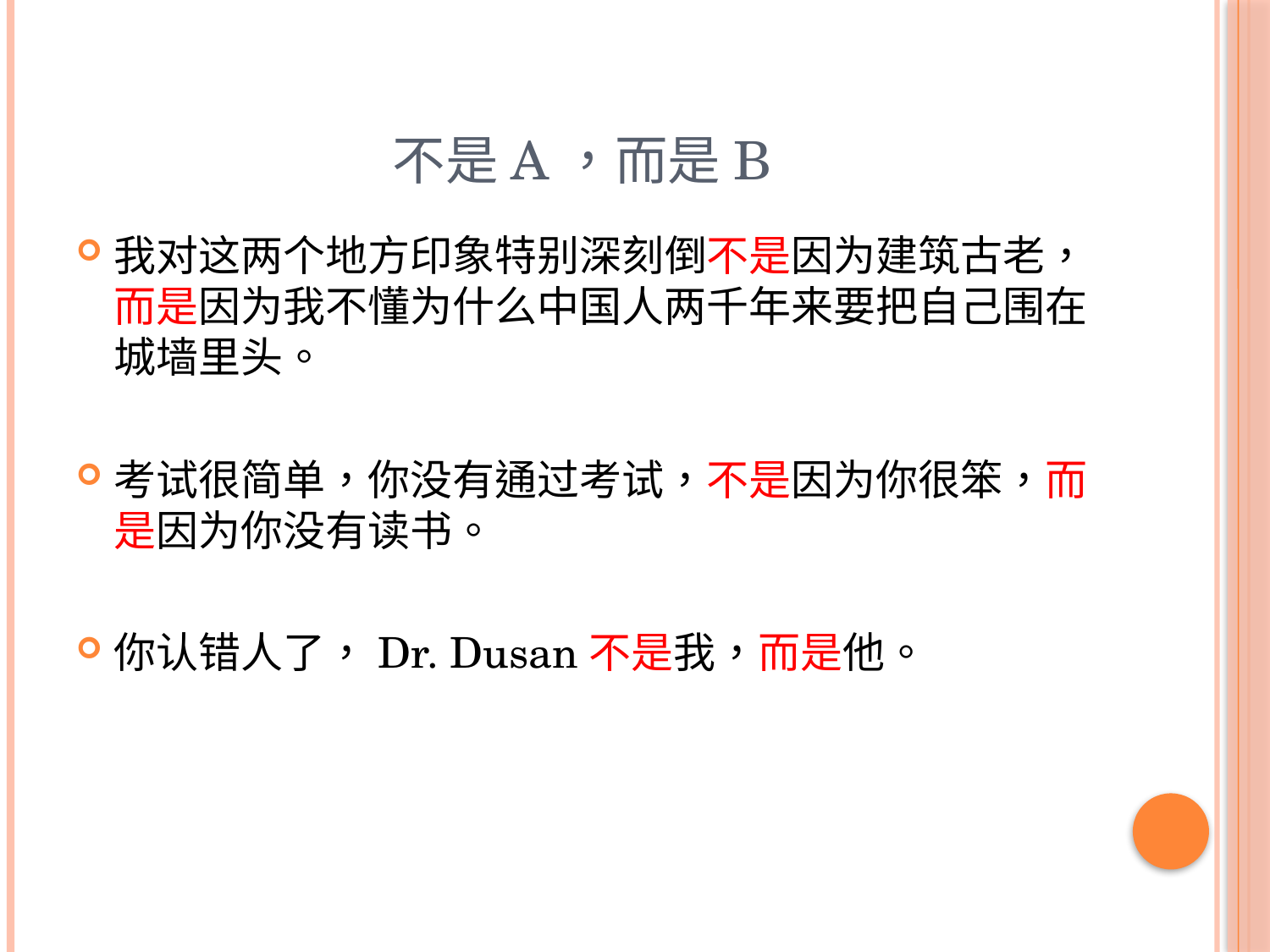

# 不是A，而是B
我对这两个地方印象特别深刻倒不是因为建筑古老，而是因为我不懂为什么中国人两千年来要把自己围在城墙里头。

考试很简单，你没有通过考试，不是因为你很笨，而是因为你没有读书。

你认错人了，Dr. Dusan不是我，而是他。